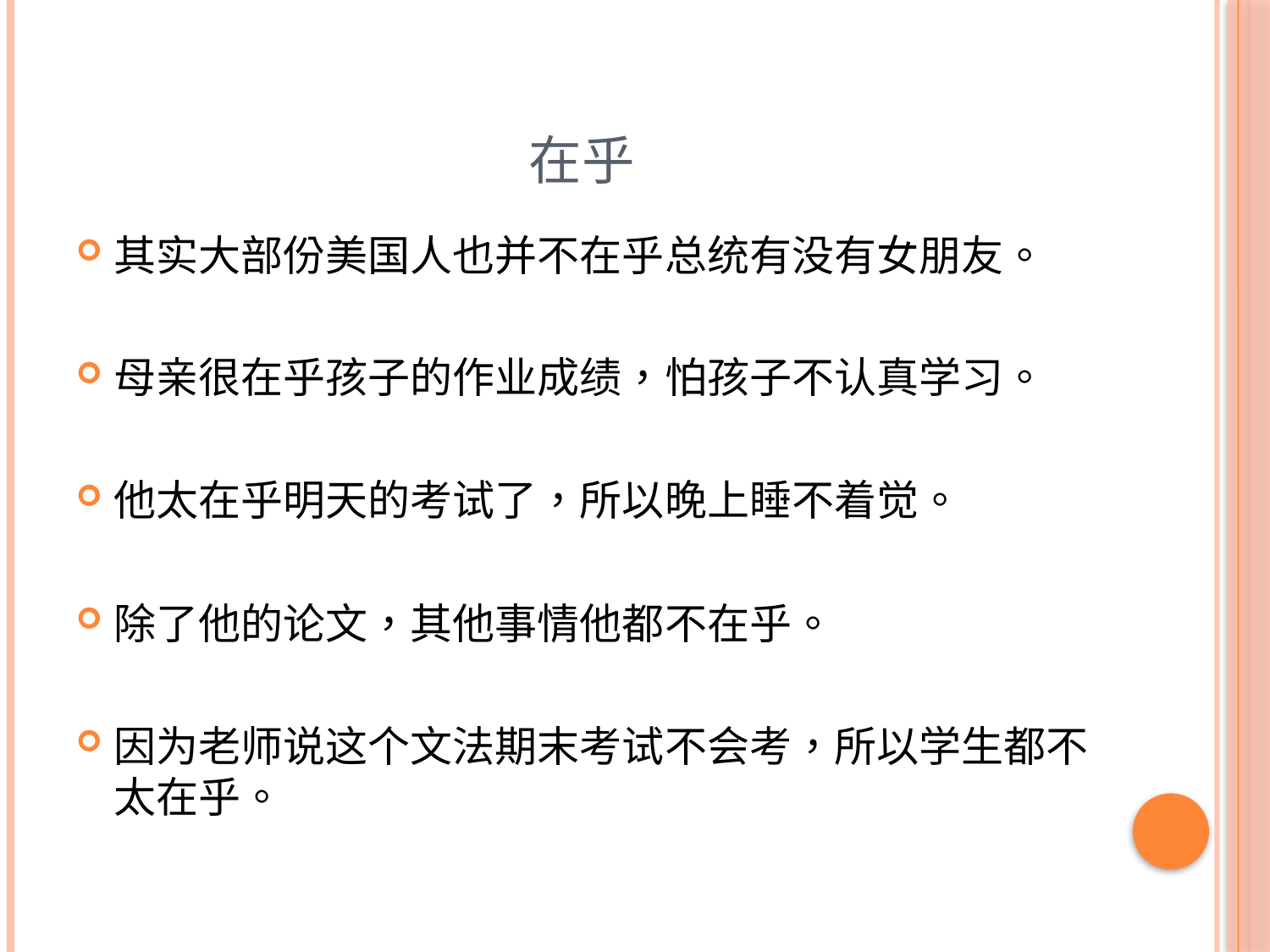

# 在乎
其实大部份美国人也并不在乎总统有没有女朋友。

母亲很在乎孩子的作业成绩，怕孩子不认真学习。

他太在乎明天的考试了，所以晚上睡不着觉。

除了他的论文，其他事情他都不在乎。

因为老师说这个文法期末考试不会考，所以学生都不太在乎。